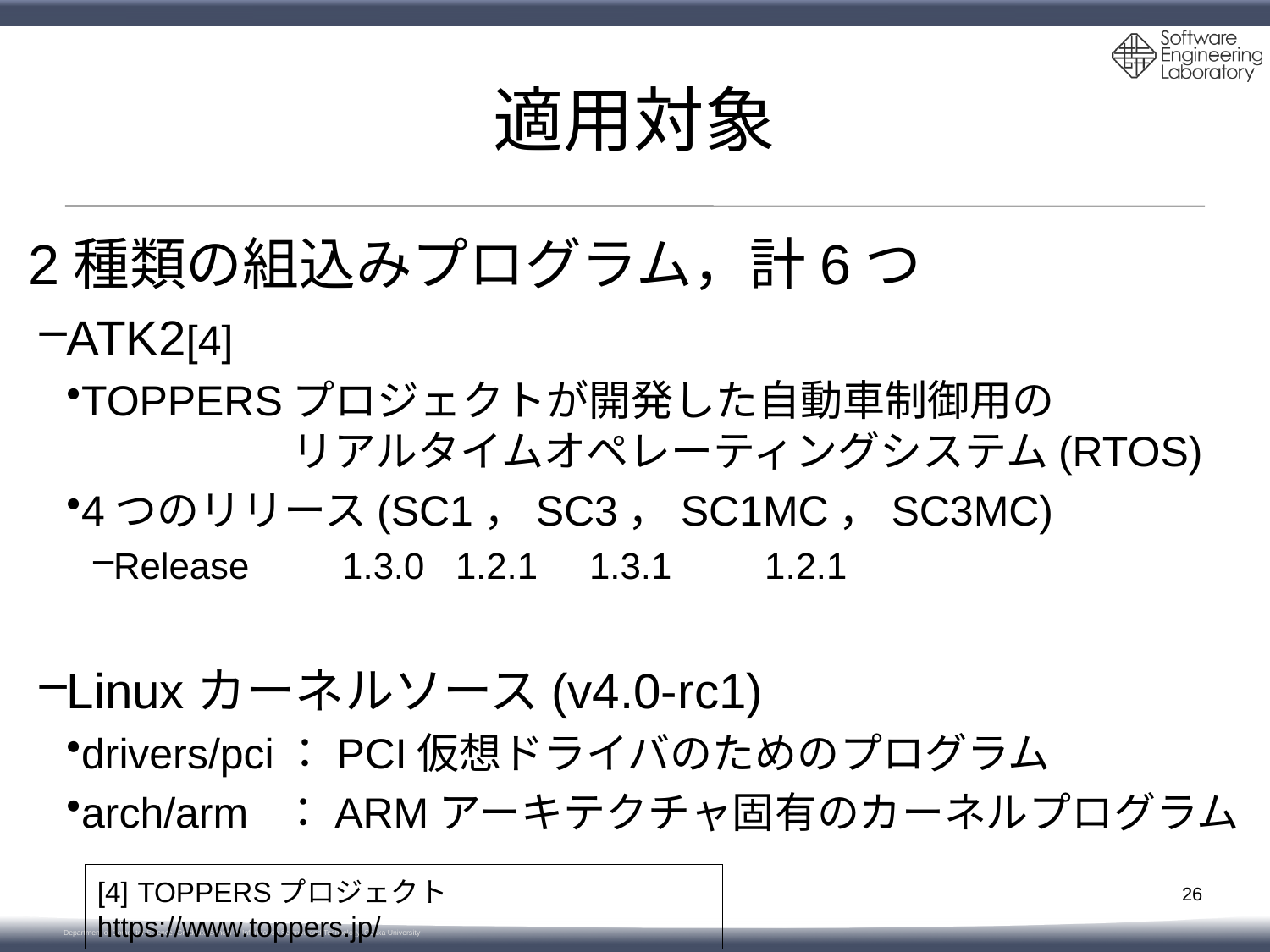

# 適用対象
 2種類の組込みプログラム，計6つ
ATK2[4]
TOPPERSプロジェクトが開発した自動車制御用の　　　　　　　　　リアルタイムオペレーティングシステム(RTOS)
4つのリリース(SC1，SC3，SC1MC，SC3MC)
Release         1.3.0   1.2.1     1.3.1         1.2.1

Linuxカーネルソース(v4.0-rc1)
drivers/pci：PCI仮想ドライバのためのプログラム
arch/arm  ：ARMアーキテクチャ固有のカーネルプログラム
[4] TOPPERSプロジェクト https://www.toppers.jp/
26